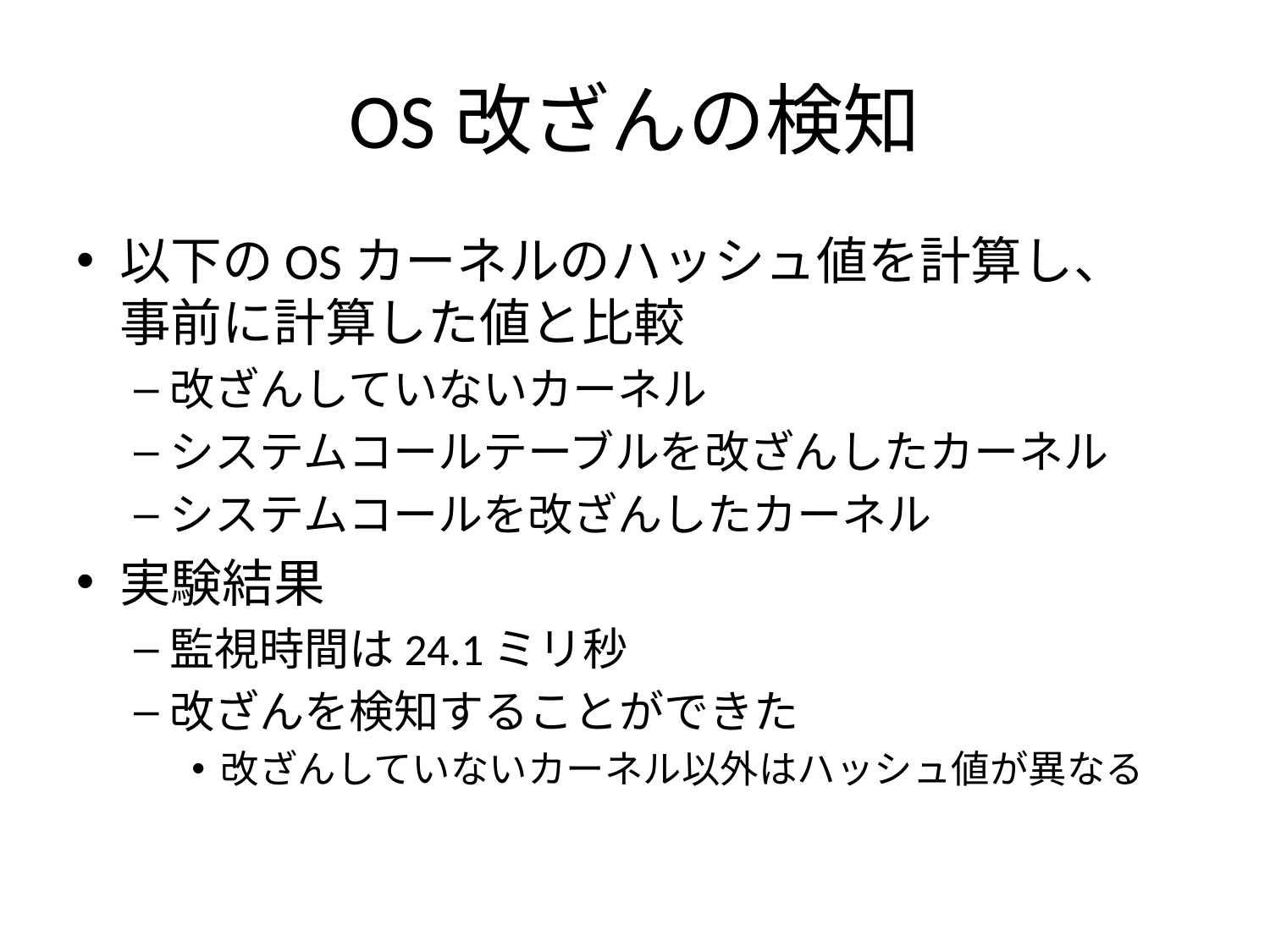

# OS改ざんの検知
以下のOSカーネルのハッシュ値を計算し、
事前に計算した値と比較
改ざんしていないカーネル
システムコールテーブルを改ざんしたカーネル
システムコールを改ざんしたカーネル
実験結果
監視時間は24.1ミリ秒
改ざんを検知することができた
改ざんしていないカーネル以外はハッシュ値が異なる